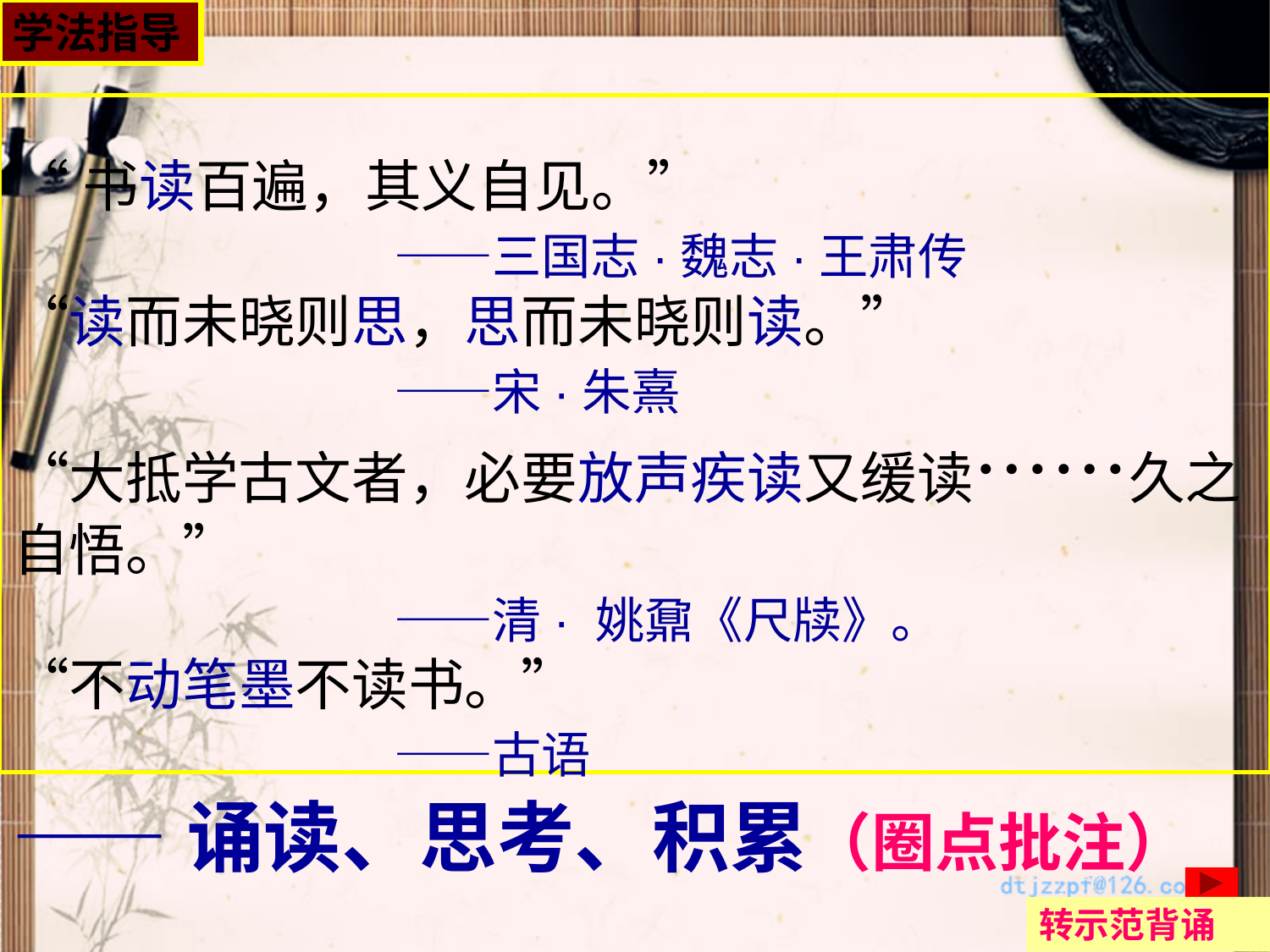

学法指导
# “书读百遍，其义自见。” ——三国志·魏志·王肃传 “读而未晓则思，思而未晓则读。” ——宋·朱熹 “大抵学古文者，必要放声疾读又缓读……久之自悟。” ——清· 姚鼐《尺牍》。 “不动笔墨不读书。” ——古语
——诵读、思考、积累（圈点批注）

转示范背诵